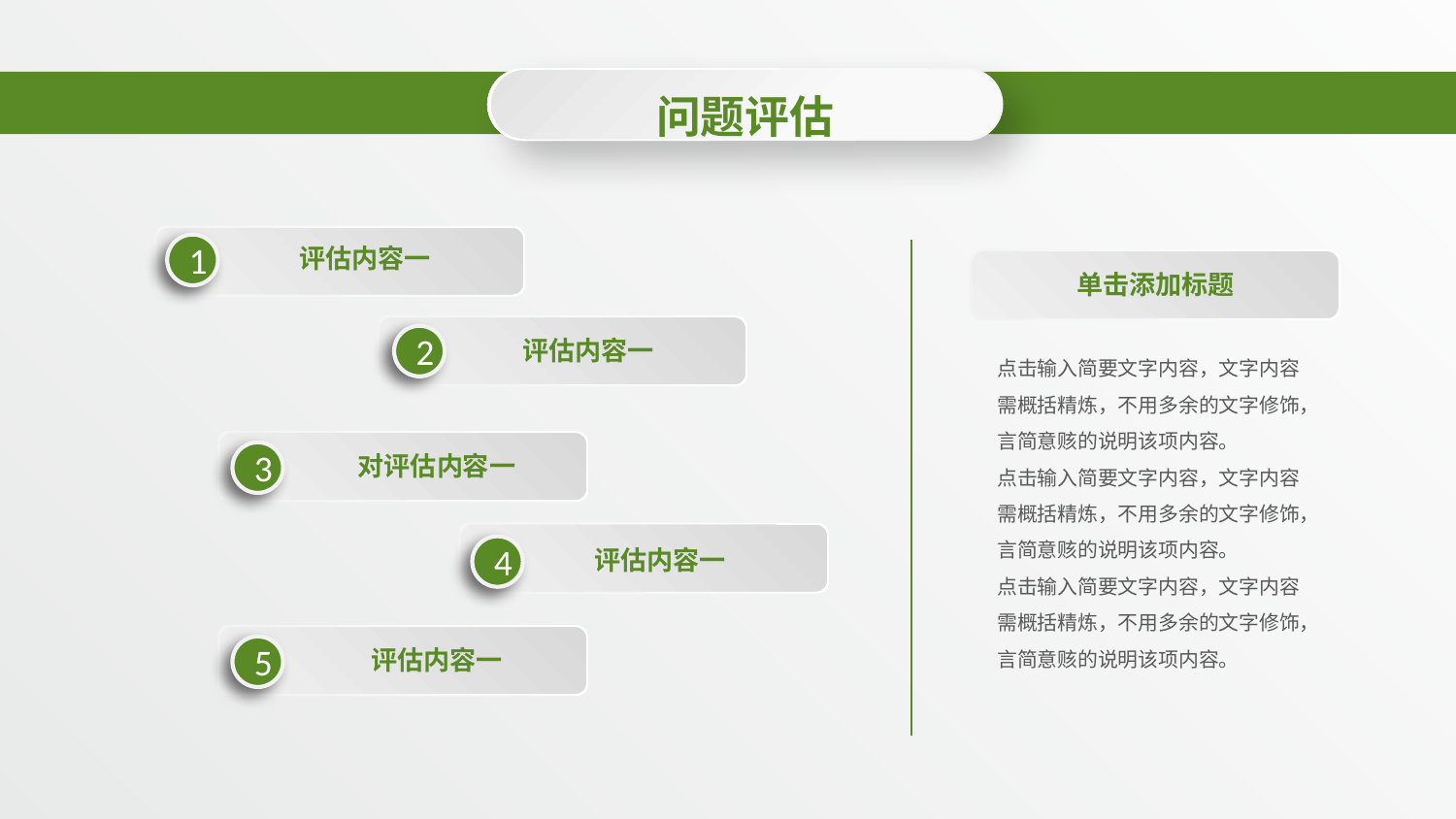

问题评估

1
评估内容一

单击添加标题

2
评估内容一
点击输入简要文字内容，文字内容需概括精炼，不用多余的文字修饰，言简意赅的说明该项内容。
点击输入简要文字内容，文字内容需概括精炼，不用多余的文字修饰，言简意赅的说明该项内容。
点击输入简要文字内容，文字内容需概括精炼，不用多余的文字修饰，言简意赅的说明该项内容。

3
对评估内容一

4
评估内容一

5
评估内容一